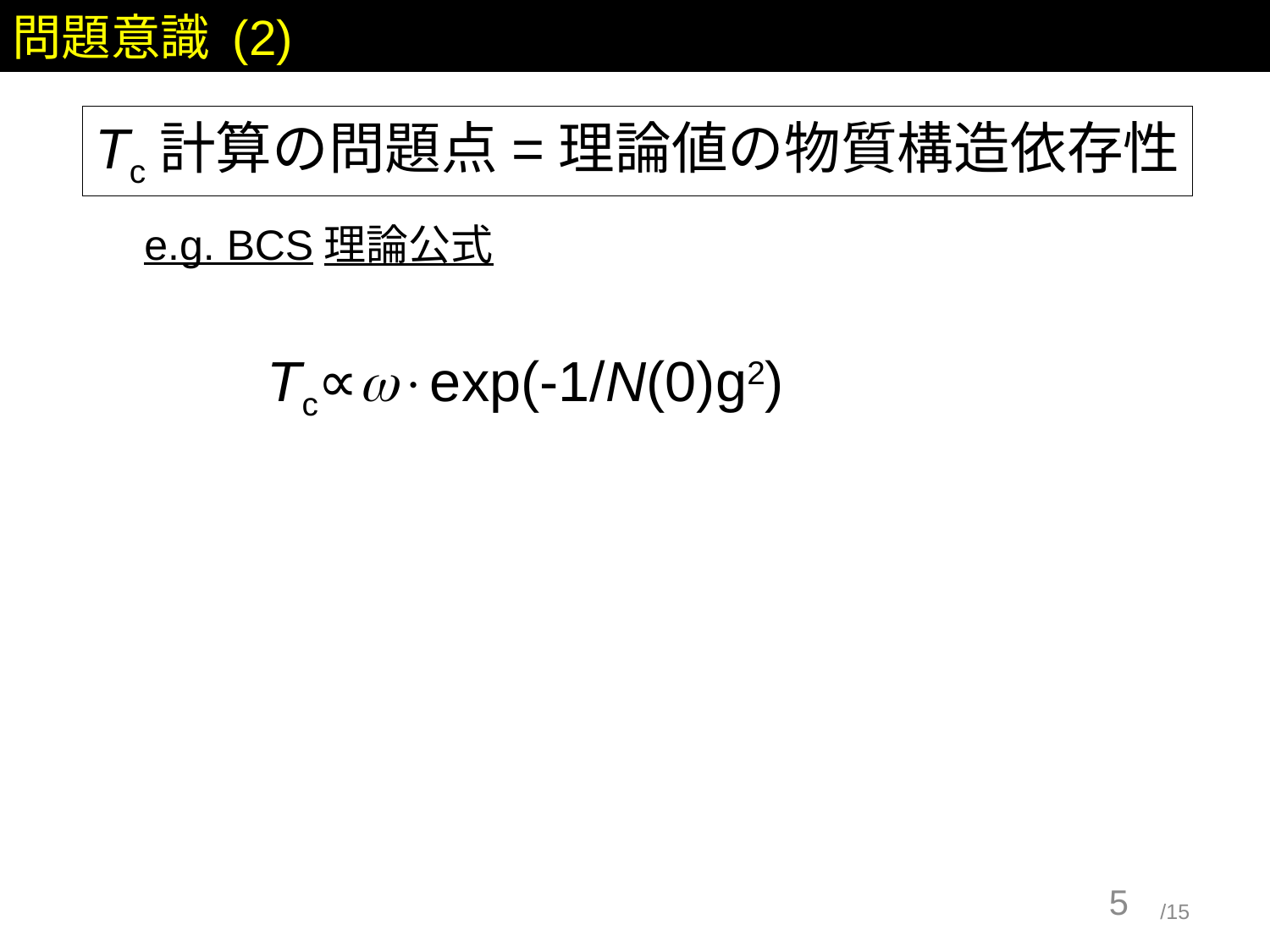

問題意識 (2)
Tc計算の問題点=理論値の物質構造依存性
e.g. BCS理論公式
Tc∝ω⋅exp(-1/N(0)g2)
5
/15